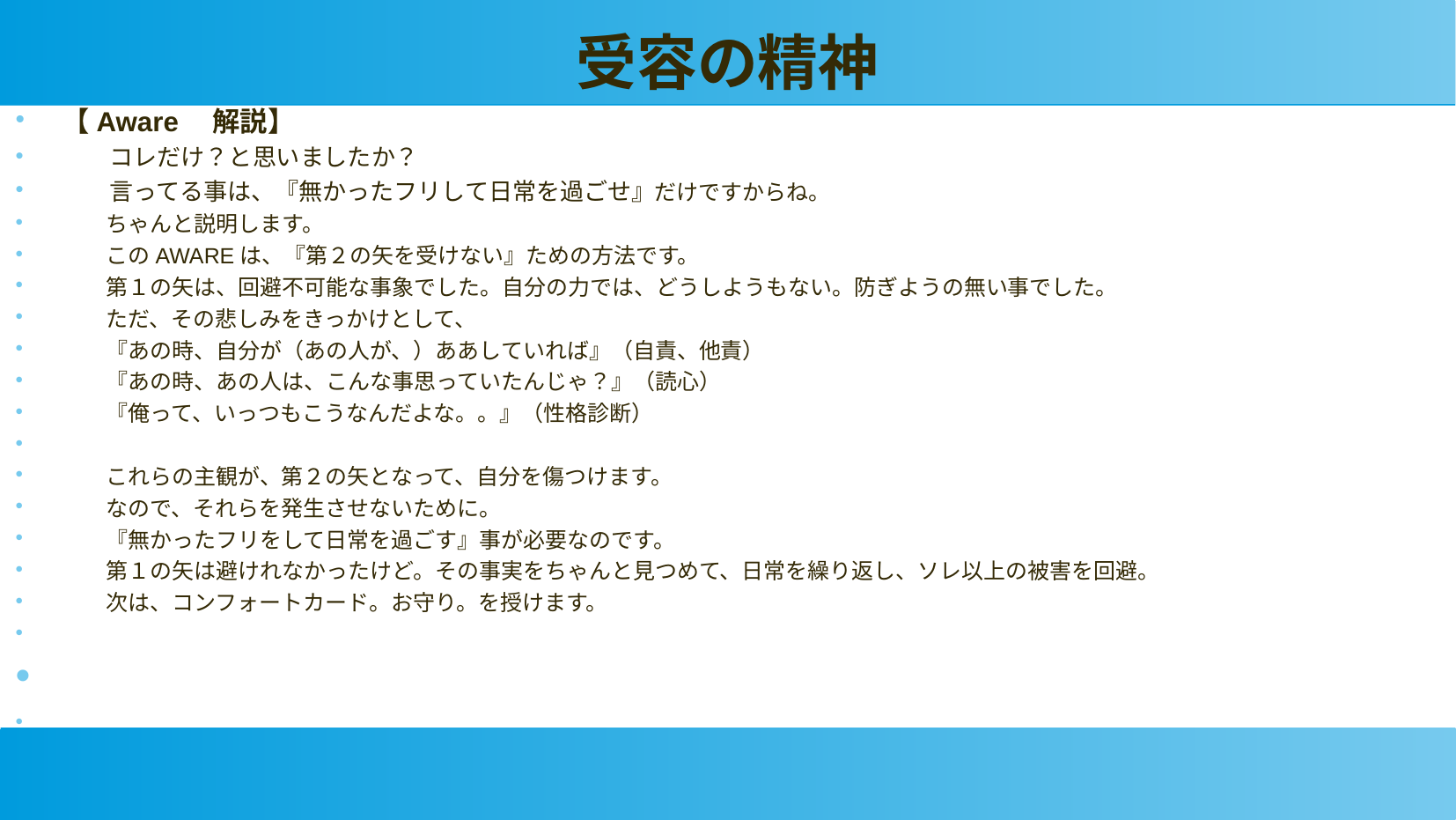

受容の精神
【Aware　解説】
　　コレだけ？と思いましたか？
　　言ってる事は、『無かったフリして日常を過ごせ』だけですからね。
　　ちゃんと説明します。
　　このAWAREは、『第２の矢を受けない』ための方法です。
　　第１の矢は、回避不可能な事象でした。自分の力では、どうしようもない。防ぎようの無い事でした。
　　ただ、その悲しみをきっかけとして、
　　『あの時、自分が（あの人が、）ああしていれば』（自責、他責）
　　『あの時、あの人は、こんな事思っていたんじゃ？』（読心）
　　『俺って、いっつもこうなんだよな。。』（性格診断）

　　これらの主観が、第２の矢となって、自分を傷つけます。
　　なので、それらを発生させないために。
　　『無かったフリをして日常を過ごす』事が必要なのです。
　　第１の矢は避けれなかったけど。その事実をちゃんと見つめて、日常を繰り返し、ソレ以上の被害を回避。
　　次は、コンフォートカード。お守り。を授けます。